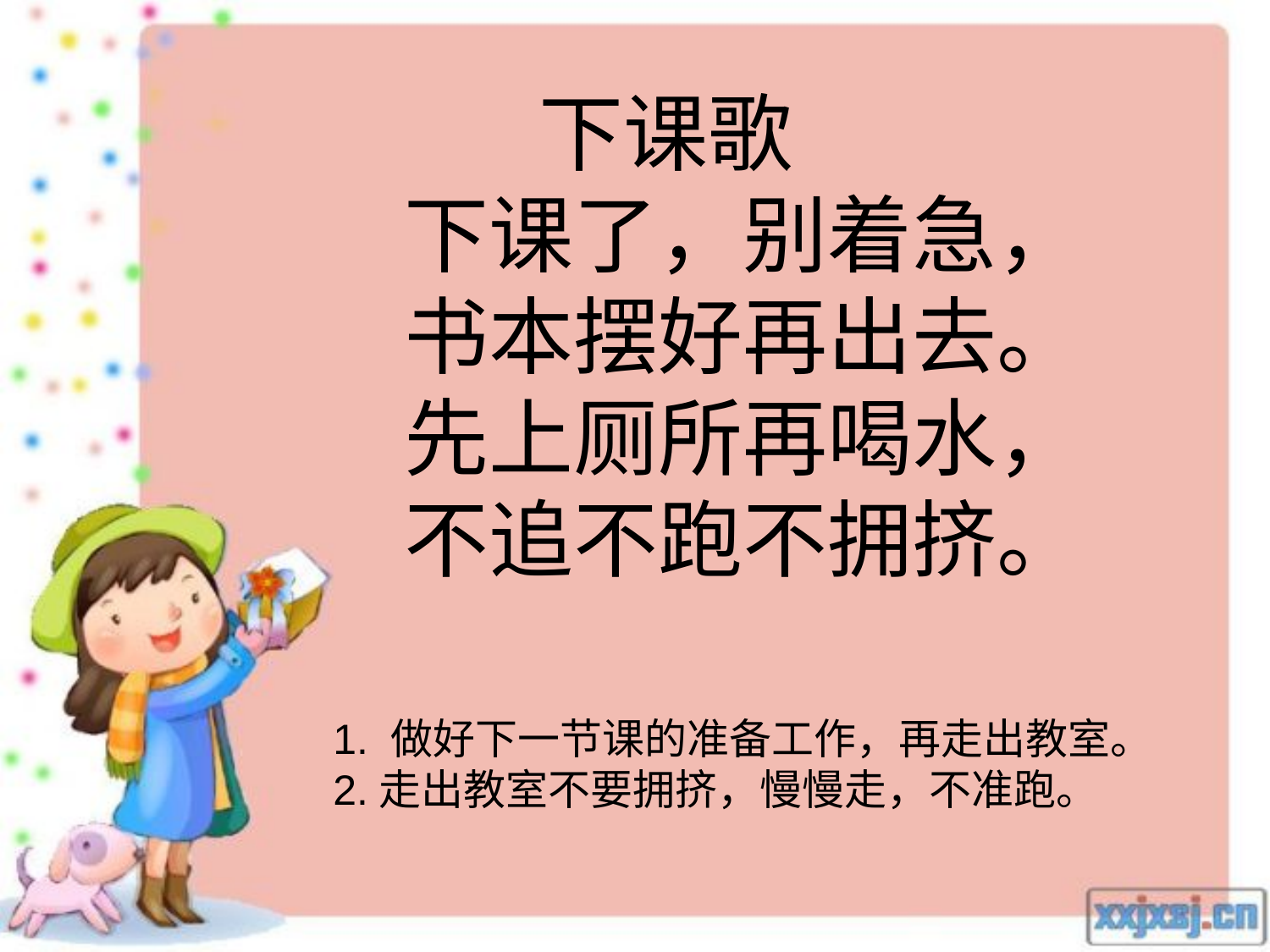

下课歌
下课了，别着急，书本摆好再出去。先上厕所再喝水，不追不跑不拥挤。
1. 做好下一节课的准备工作，再走出教室。
2.走出教室不要拥挤，慢慢走，不准跑。